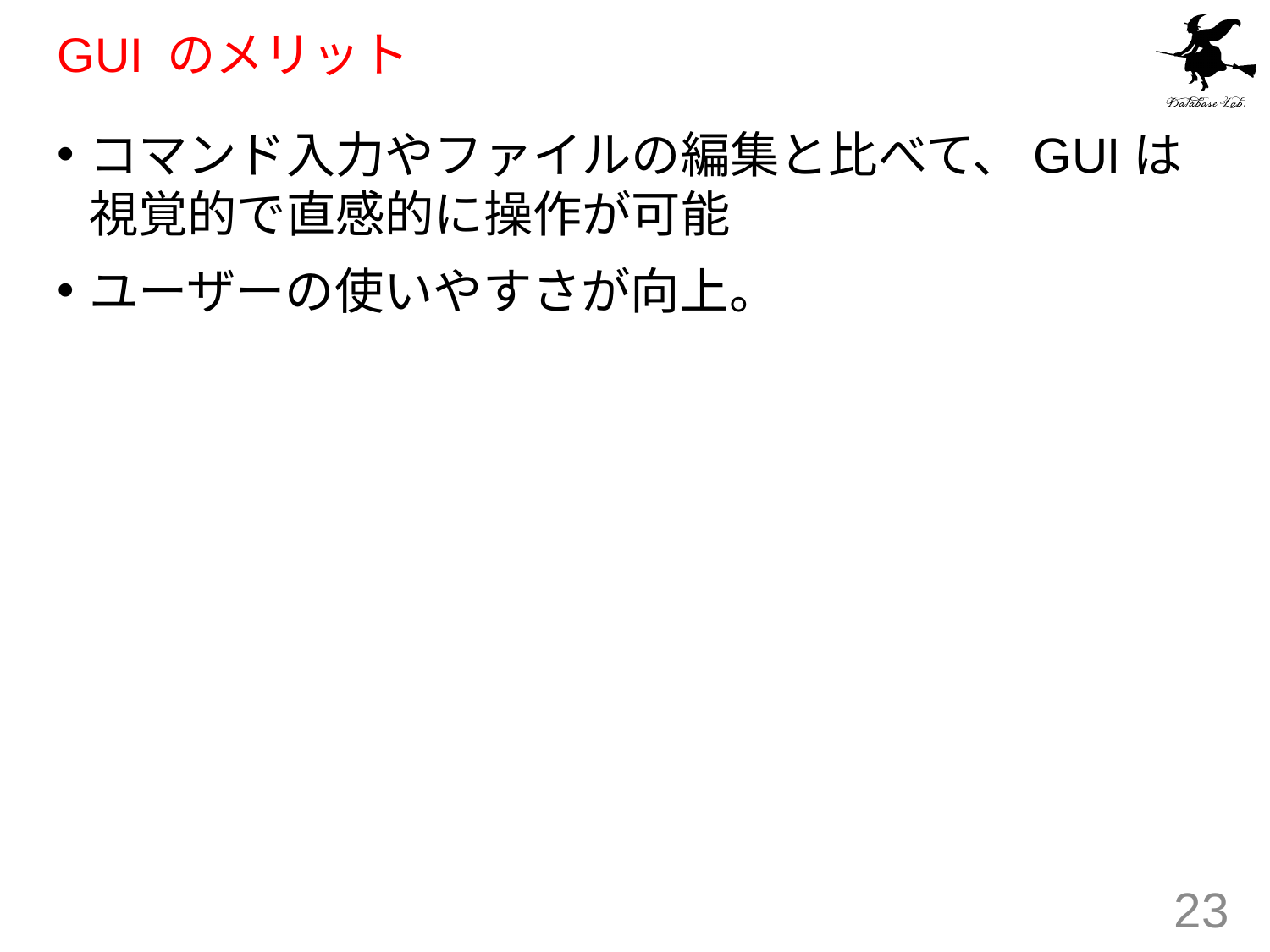

# GUI のメリット
コマンド入力やファイルの編集と比べて、GUIは視覚的で直感的に操作が可能
ユーザーの使いやすさが向上。
23